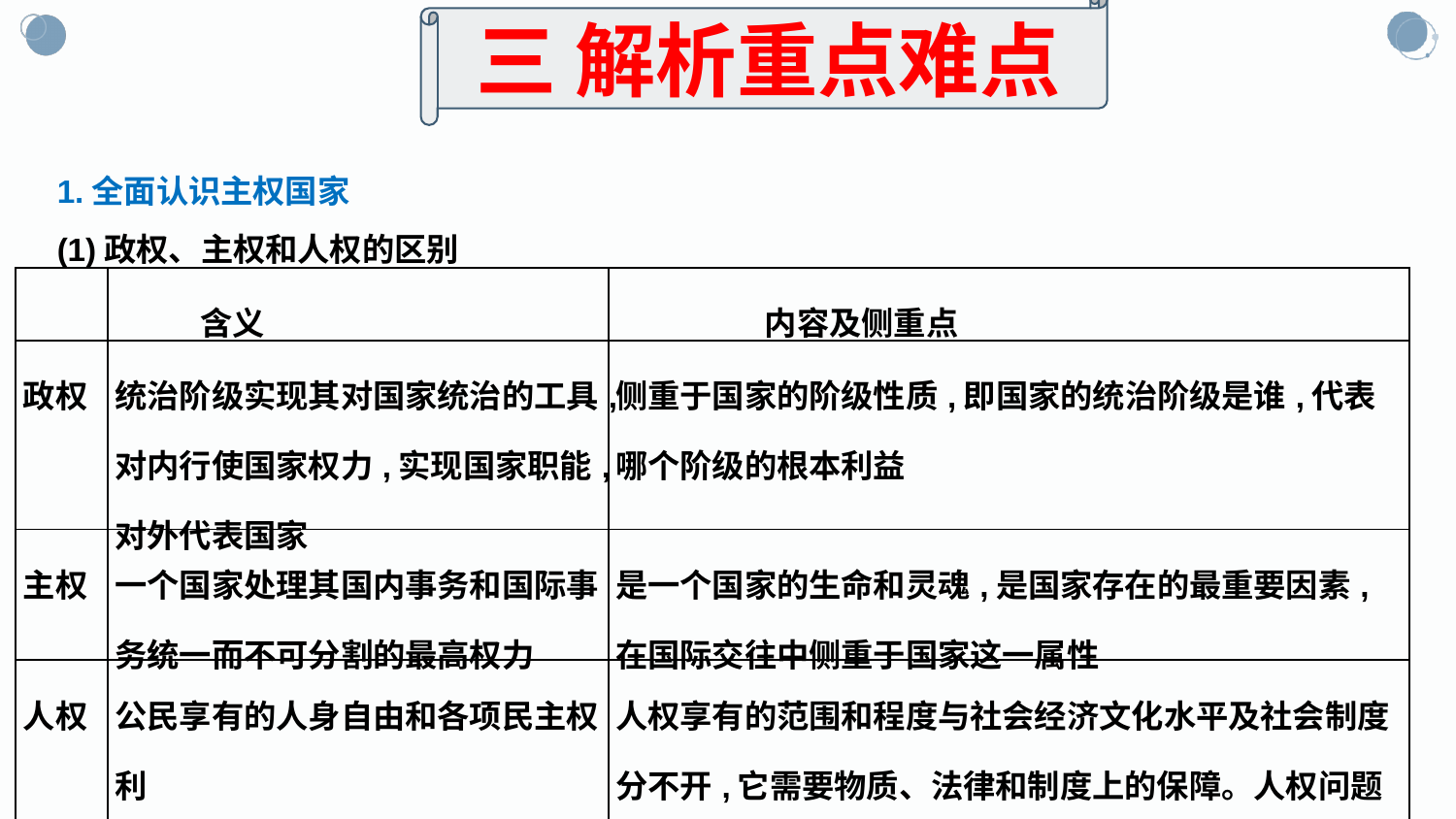

三 解析重点难点
1.全面认识主权国家
(1)政权、主权和人权的区别
|  | 含义 | 内容及侧重点 |
| --- | --- | --- |
| 政权 | 统治阶级实现其对国家统治的工具,对内行使国家权力,实现国家职能,对外代表国家 | 侧重于国家的阶级性质,即国家的统治阶级是谁,代表哪个阶级的根本利益 |
| 主权 | 一个国家处理其国内事务和国际事务统一而不可分割的最高权力 | 是一个国家的生命和灵魂,是国家存在的最重要因素,在国际交往中侧重于国家这一属性 |
| 人权 | 公民享有的人身自由和各项民主权利 | 人权享有的范围和程度与社会经济文化水平及社会制度分不开,它需要物质、法律和制度上的保障。人权问题有国际性的一面,但本质上属一国内政问题 |